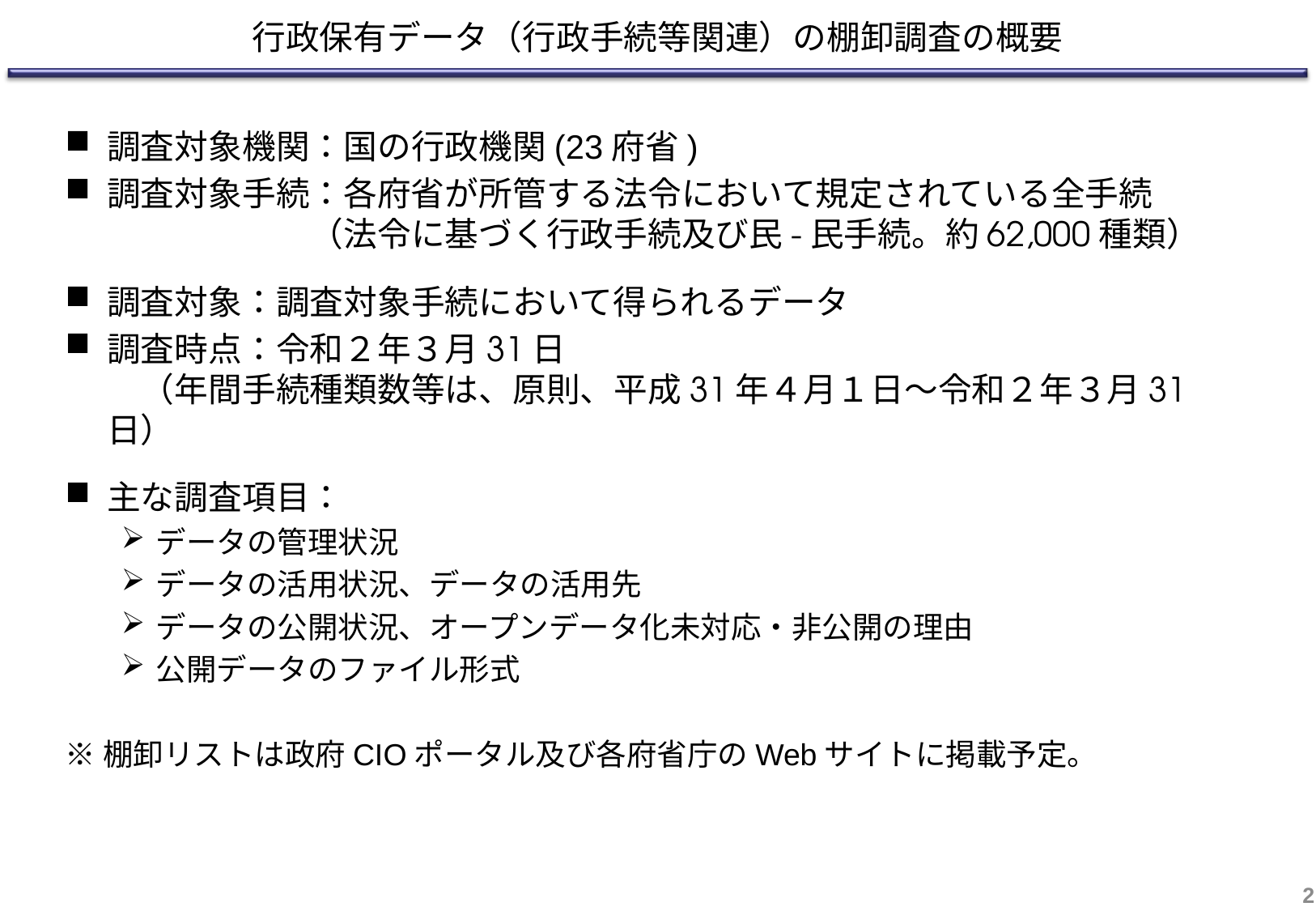

# 行政保有データ（行政手続等関連）の棚卸調査の概要
調査対象機関：国の行政機関(23府省)
調査対象手続：各府省が所管する法令において規定されている全手続
　　　　　　（法令に基づく行政手続及び民-民手続。約62,000種類）
調査対象：調査対象手続において得られるデータ
調査時点：令和２年３月31日
　（年間手続種類数等は、原則、平成31年４月１日～令和２年３月31日）
主な調査項目：
データの管理状況
データの活用状況、データの活用先
データの公開状況、オープンデータ化未対応・非公開の理由
公開データのファイル形式

※棚卸リストは政府CIOポータル及び各府省庁のWebサイトに掲載予定。

2